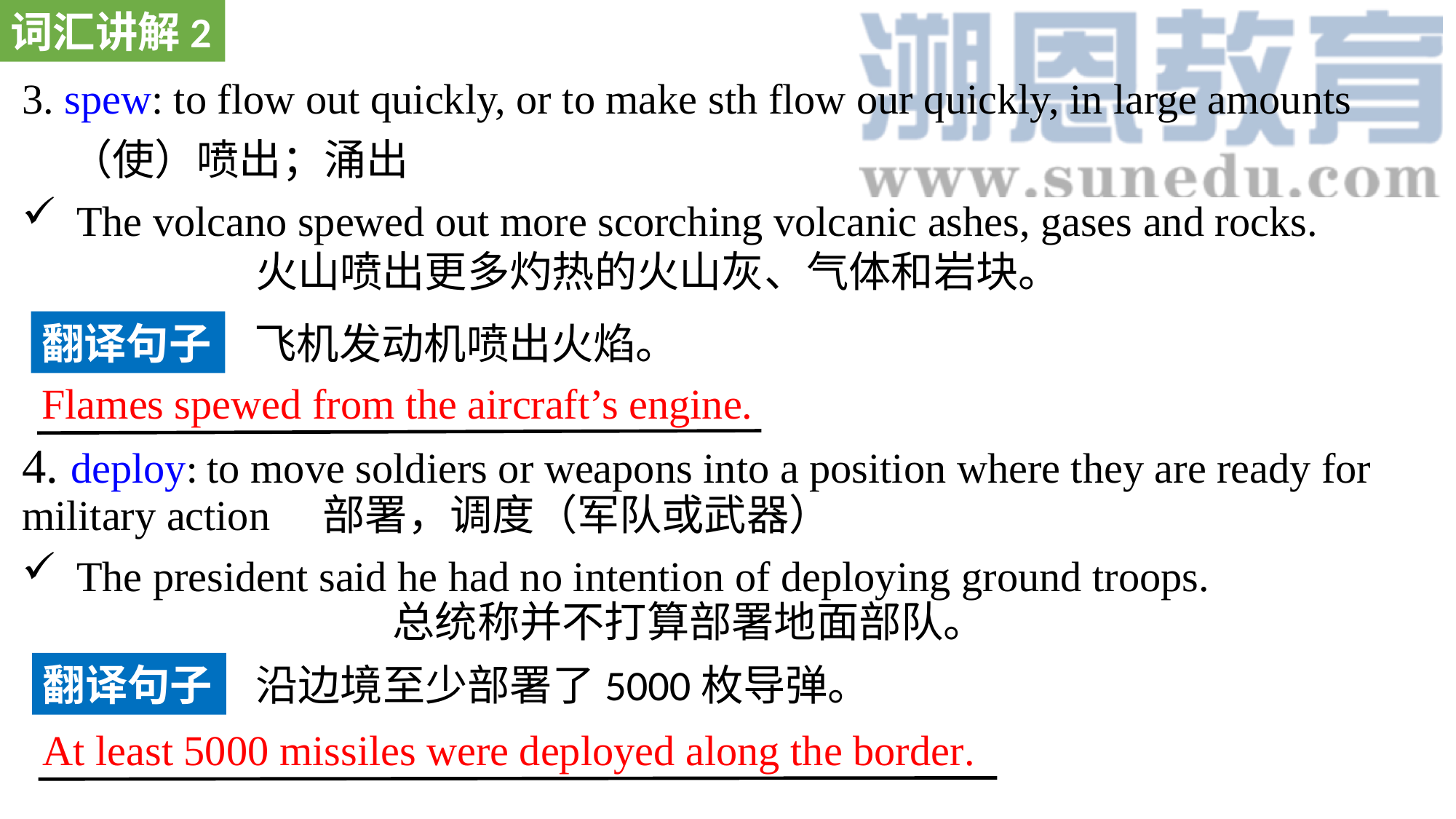

词汇讲解2
3. spew: to flow out quickly, or to make sth flow our quickly, in large amounts
    （使）喷出；涌出
The volcano spewed out more scorching volcanic ashes, gases and rocks.                           火山喷出更多灼热的火山灰、气体和岩块。

4. deploy: to move soldiers or weapons into a position where they are ready for military action    部署，调度（军队或武器）
The president said he had no intention of deploying ground troops.                                                  总统称并不打算部署地面部队。
翻译句子
飞机发动机喷出火焰。
Flames spewed from the aircraft’s engine.
翻译句子
沿边境至少部署了5000枚导弹。
At least 5000 missiles were deployed along the border.